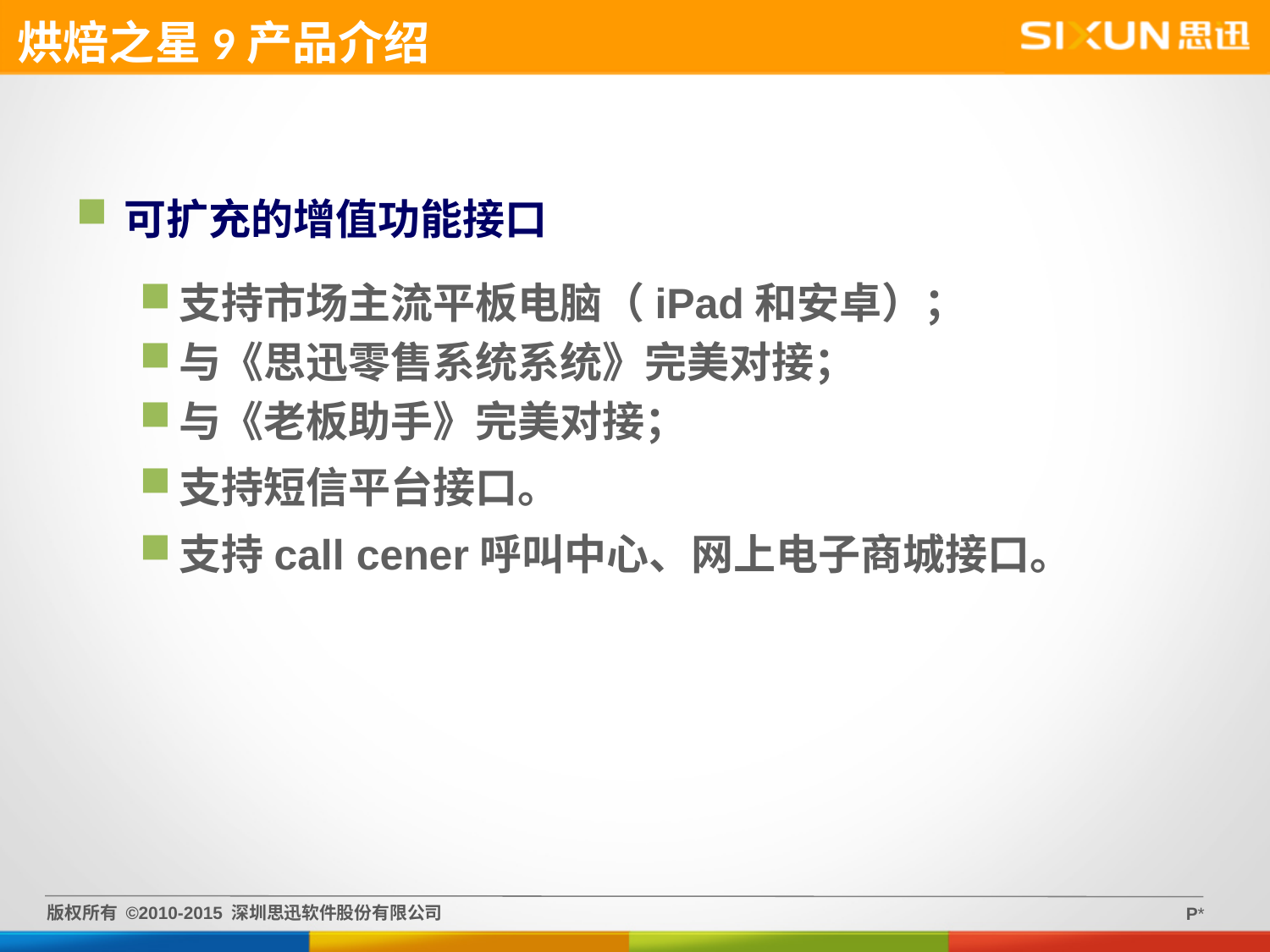

烘焙之星9产品介绍
可扩充的增值功能接口

支持市场主流平板电脑（iPad和安卓）；
与《思迅零售系统系统》完美对接；
与《老板助手》完美对接；

支持短信平台接口。

支持call cener呼叫中心、网上电子商城接口。

版权所有 ©2010-2015 深圳思迅软件股份有限公司

P*